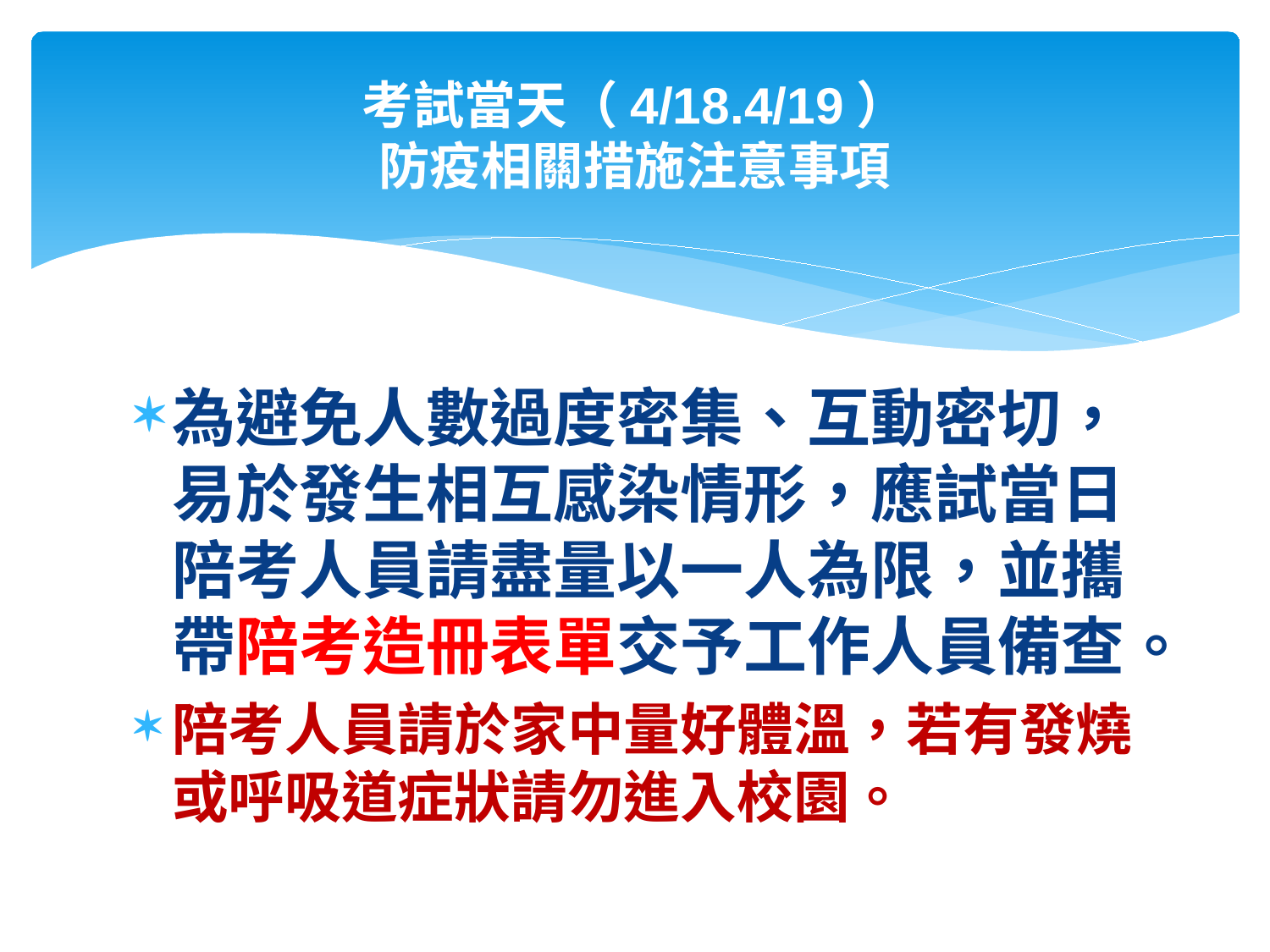

# 考試當天（4/18.4/19） 防疫相關措施注意事項
為避免人數過度密集、互動密切，易於發生相互感染情形，應試當日陪考人員請盡量以一人為限，並攜帶陪考造冊表單交予工作人員備查。
陪考人員請於家中量好體溫，若有發燒或呼吸道症狀請勿進入校園。